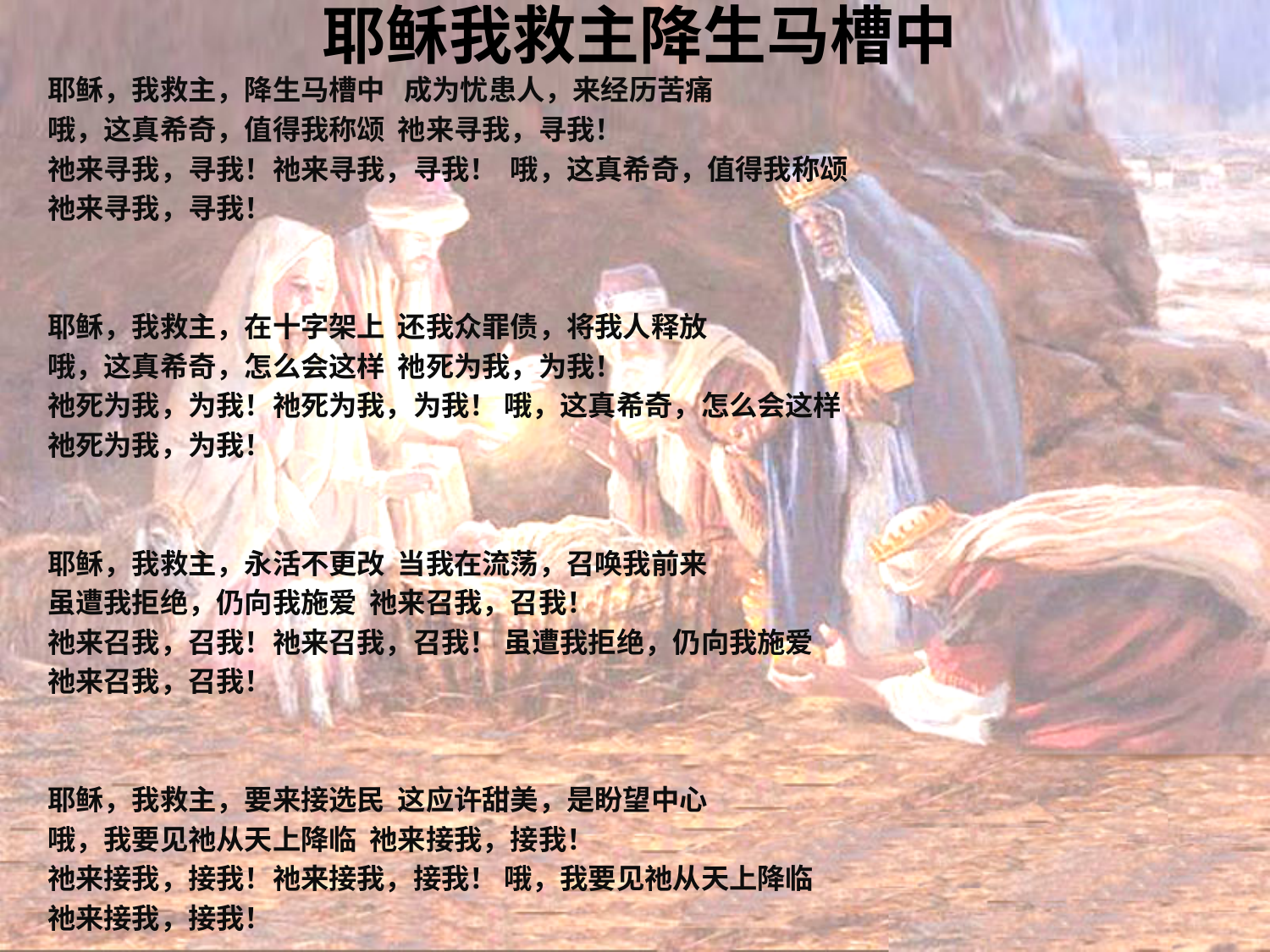

# 耶稣我救主降生马槽中
耶稣，我救主，降生马槽中   成为忧患人，来经历苦痛
哦，这真希奇，值得我称颂  祂来寻我，寻我！
祂来寻我，寻我！祂来寻我，寻我！  哦，这真希奇，值得我称颂
祂来寻我，寻我！

耶稣，我救主，在十字架上  还我众罪债，将我人释放
哦，这真希奇，怎么会这样  祂死为我，为我！
祂死为我，为我！祂死为我，为我！ 哦，这真希奇，怎么会这样
祂死为我，为我！

耶稣，我救主，永活不更改  当我在流荡，召唤我前来
虽遭我拒绝，仍向我施爱  祂来召我，召我！
祂来召我，召我！祂来召我，召我！ 虽遭我拒绝，仍向我施爱
祂来召我，召我！

耶稣，我救主，要来接选民  这应许甜美，是盼望中心
哦，我要见祂从天上降临  祂来接我，接我！
祂来接我，接我！祂来接我，接我！ 哦，我要见祂从天上降临
祂来接我，接我！